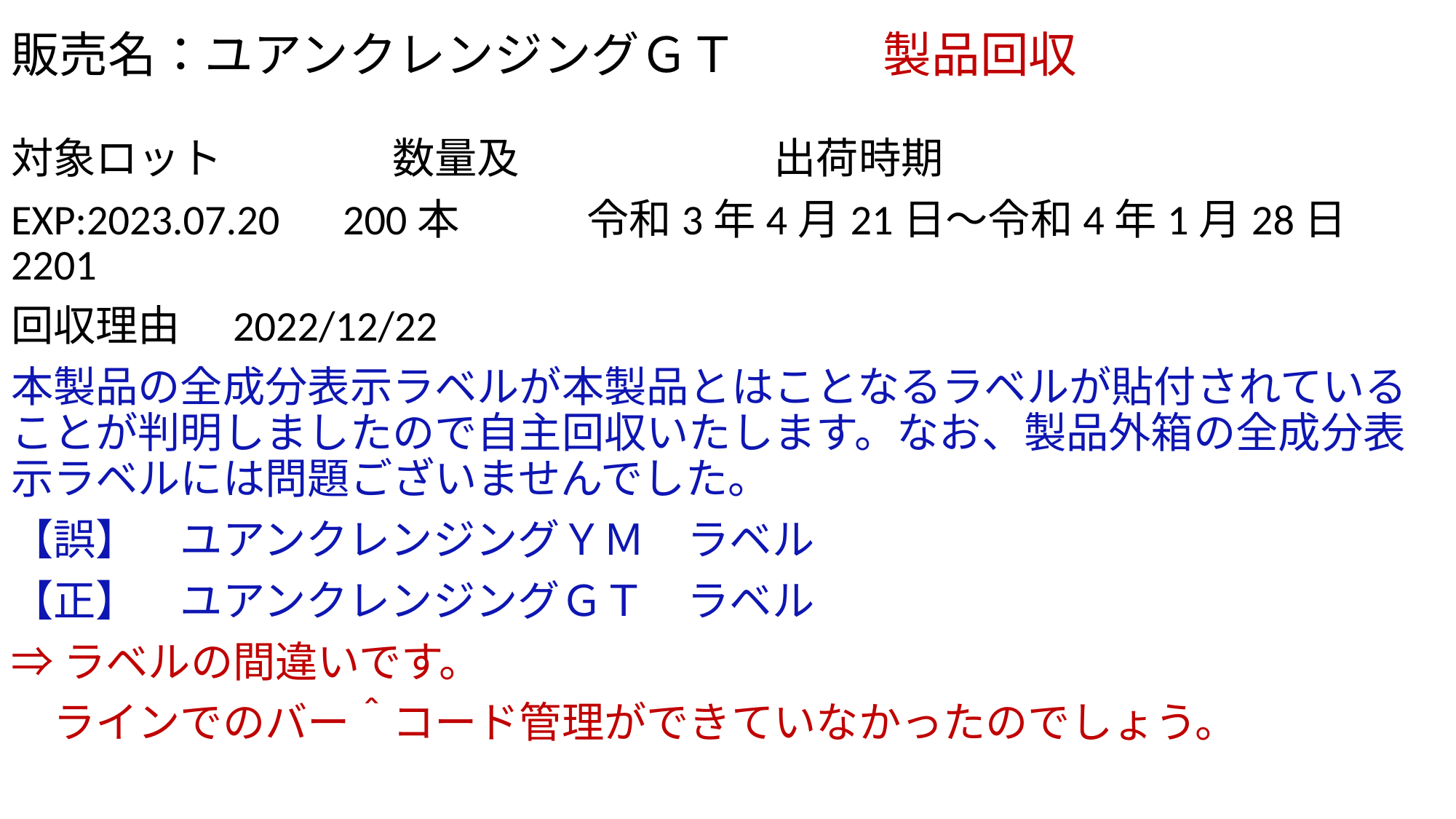

# 販売名：ユアンクレンジングＧＴ　　　製品回収
対象ロット　　　　数量及　　　　　　出荷時期
EXP:2023.07.20　200本　　　令和3年4月21日～令和4年1月28日2201
回収理由　2022/12/22
本製品の全成分表示ラベルが本製品とはことなるラベルが貼付されていることが判明しましたので自主回収いたします。なお、製品外箱の全成分表示ラベルには問題ございませんでした。
【誤】　ユアンクレンジングＹＭ　ラベル
【正】　ユアンクレンジングＧＴ　ラベル
⇒ラベルの間違いです。
　ラインでのバー＾コード管理ができていなかったのでしょう。